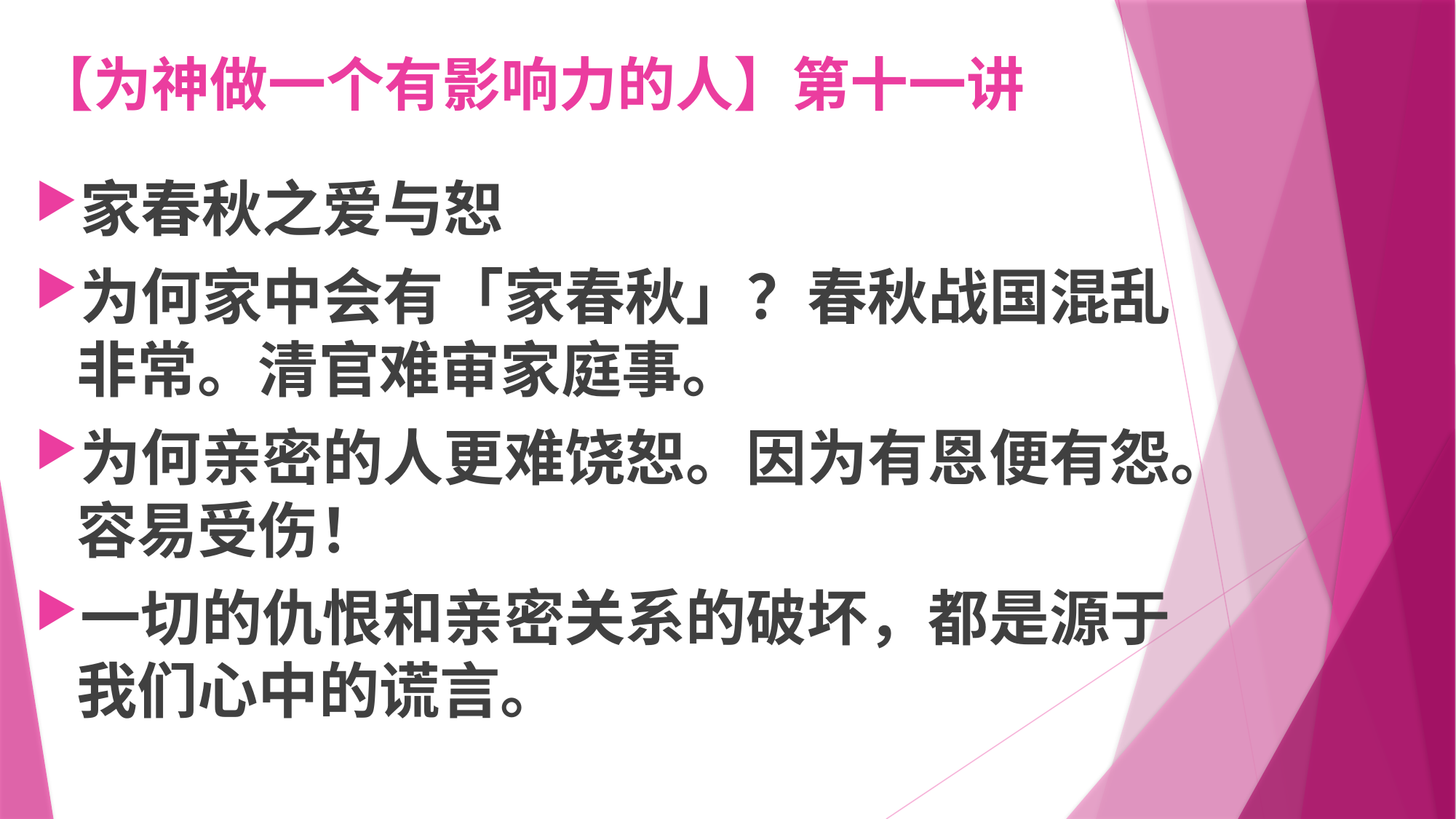

# 【为神做一个有影响力的人】第十一讲
家春秋之爱与恕
为何家中会有「家春秋」？春秋战国混乱非常。清官难审家庭事。
为何亲密的人更难饶恕。因为有恩便有怨。容易受伤！
一切的仇恨和亲密关系的破坏，都是源于我们心中的谎言。